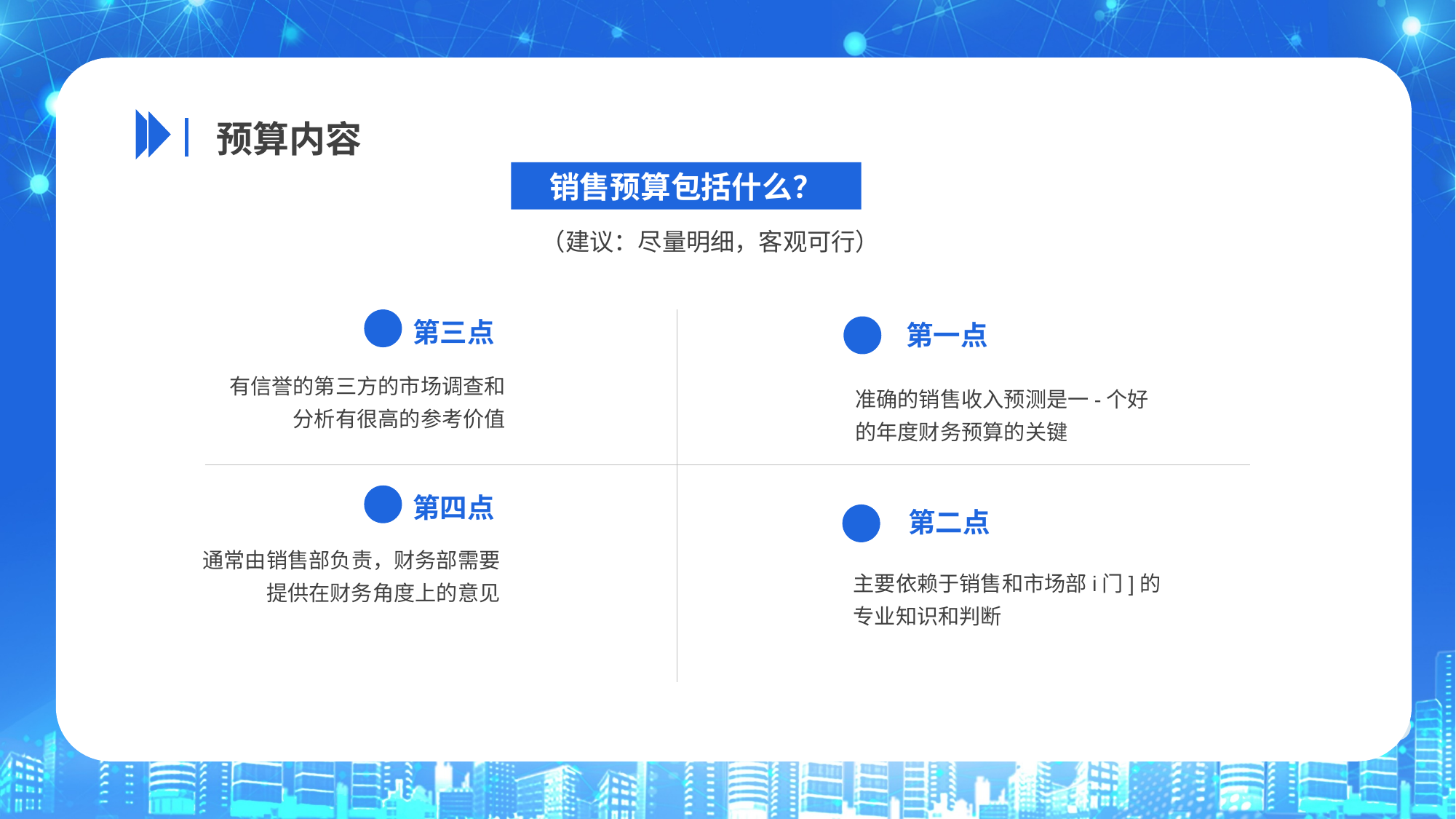

预算内容
销售预算包括什么？
（建议：尽量明细，客观可行）

第三点
第一点

有信誉的第三方的市场调查和分析有很高的参考价值
准确的销售收入预测是一-个好的年度财务预算的关键

第四点
第二点

通常由销售部负责，财务部需要提供在财务角度上的意见
主要依赖于销售和市场部i门]的专业知识和判断